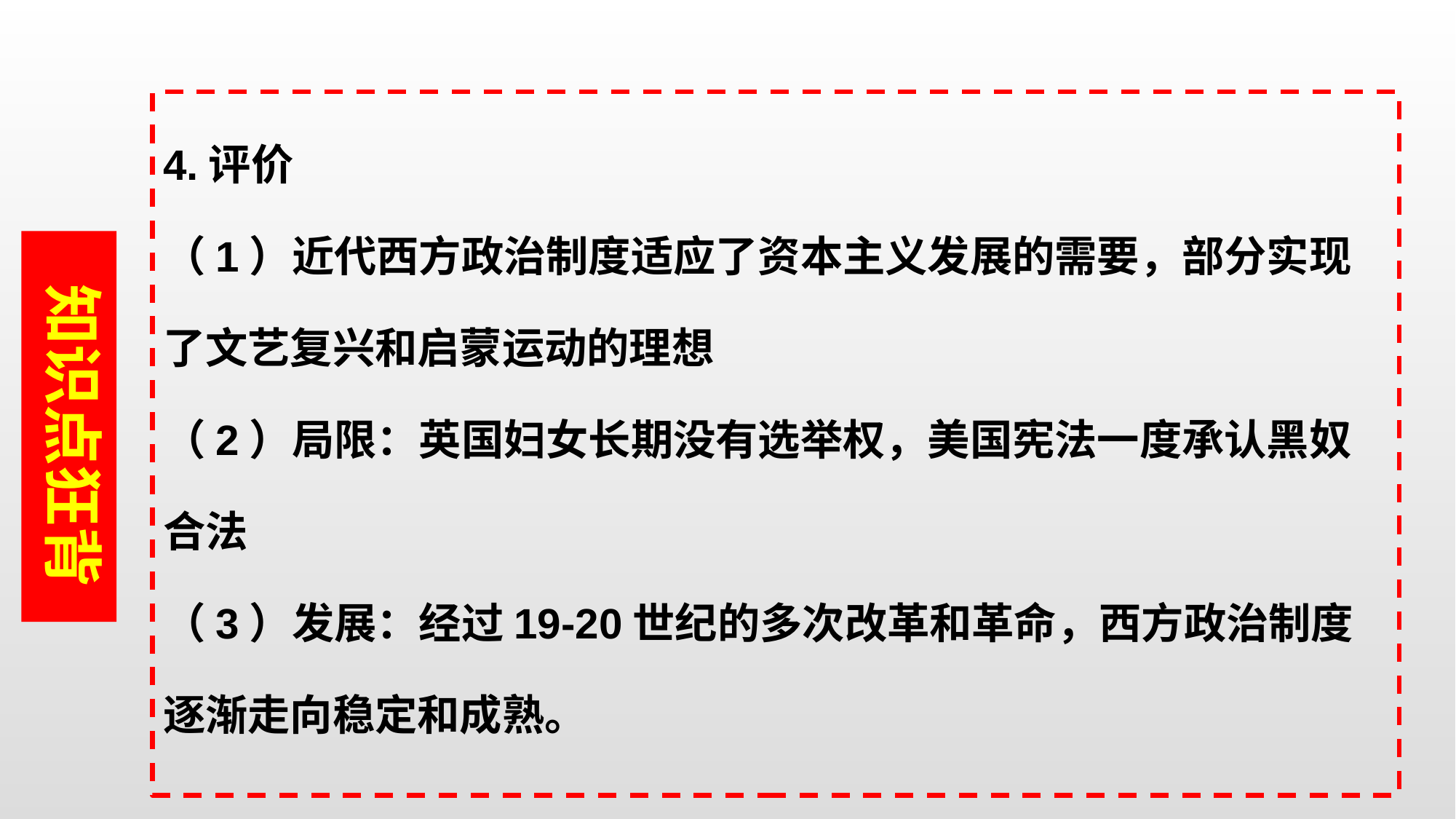

4.评价
（1）近代西方政治制度适应了资本主义发展的需要，部分实现了文艺复兴和启蒙运动的理想
（2）局限：英国妇女长期没有选举权，美国宪法一度承认黑奴合法
（3）发展：经过19-20世纪的多次改革和革命，西方政治制度逐渐走向稳定和成熟。

  知识点狂背